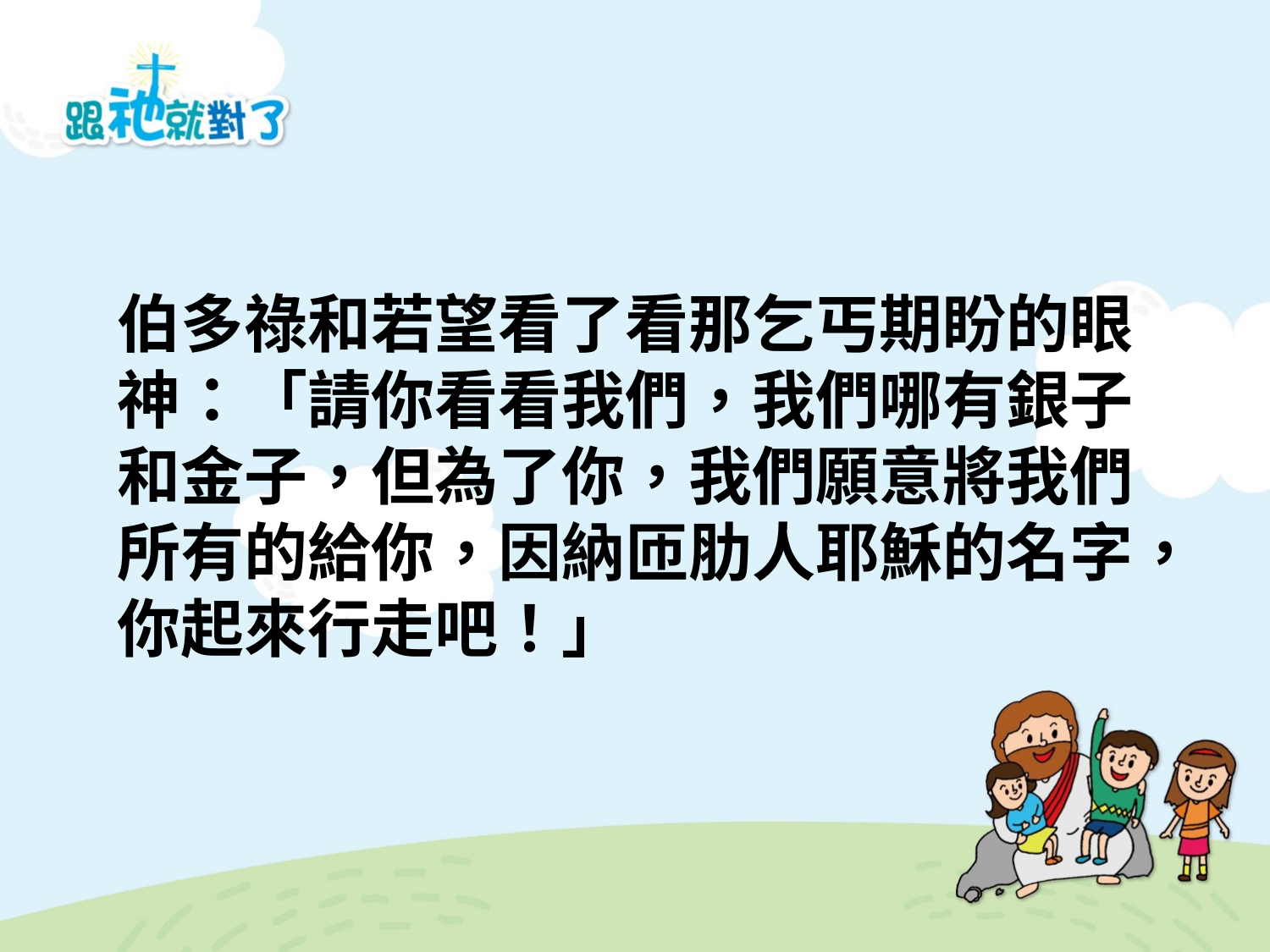

伯多祿和若望看了看那乞丐期盼的眼神：「請你看看我們，我們哪有銀子和金子，但為了你，我們願意將我們所有的給你，因納匝肋人耶穌的名字，你起來行走吧！」